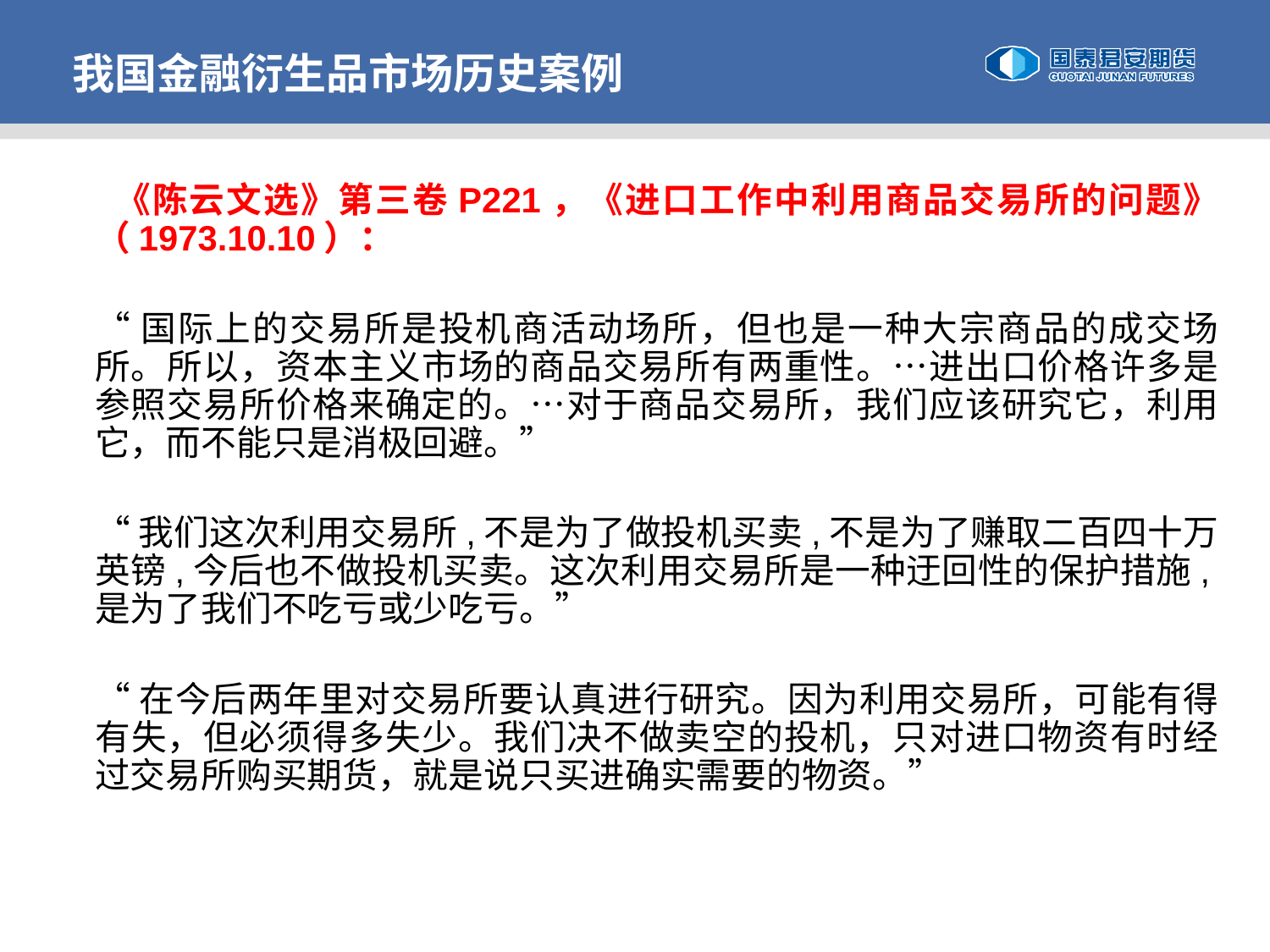

我国金融衍生品市场历史案例
 《陈云文选》第三卷P221，《进口工作中利用商品交易所的问题》（1973.10.10）：

“国际上的交易所是投机商活动场所，但也是一种大宗商品的成交场所。所以，资本主义市场的商品交易所有两重性。…进出口价格许多是参照交易所价格来确定的。…对于商品交易所，我们应该研究它，利用它，而不能只是消极回避。”

“我们这次利用交易所,不是为了做投机买卖,不是为了赚取二百四十万英镑,今后也不做投机买卖。这次利用交易所是一种迂回性的保护措施,是为了我们不吃亏或少吃亏。”

“在今后两年里对交易所要认真进行研究。因为利用交易所，可能有得有失，但必须得多失少。我们决不做卖空的投机，只对进口物资有时经过交易所购买期货，就是说只买进确实需要的物资。”